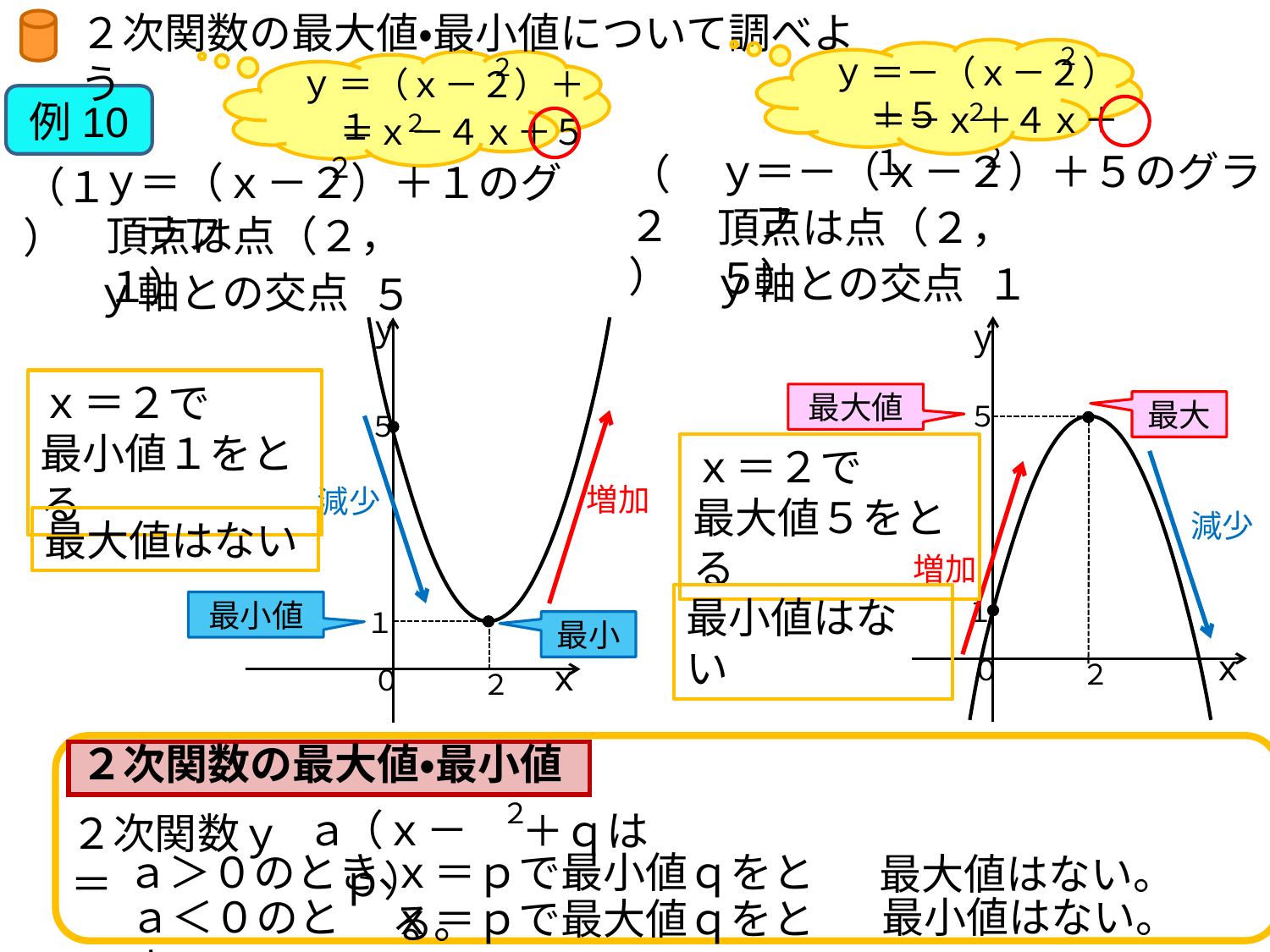

２次関数の最大値・最小値について調べよう

２
＝－（ｘ－２）＋５
ｙ

２
＝（ｘ－２）＋１
ｙ

例10
２
＝－ｘ＋４ｘ＋１

２
＝ｘ－４ｘ＋５

２
＝－（ｘ－２）＋５のグラフ
ｙ
（２）
２
＝（ｘ－２）＋１のグラフ
ｙ
（１）
頂点は点（２，５）
頂点は点（２，１）
ｙ軸との交点
１
ｙ軸との交点
５
y
５
１
x
０
２
y
５
１
x
０
２

ｘ＝２で
最小値１をとる
最大値
最大

ｘ＝２で
最大値５をとる
増加
減少
減少
最大値はない
増加
最小値はない
最小値

最小

２次関数の最大値・最小値
２
（ｘ－ｐ）
ａ
２次関数ｙ＝
＋ｑは
ｘ＝ｐで最小値ｑをとる。
最大値はない。
ａ＞０のとき、
最小値はない。
ｘ＝ｐで最大値ｑをとる。
ａ＜０のとき、